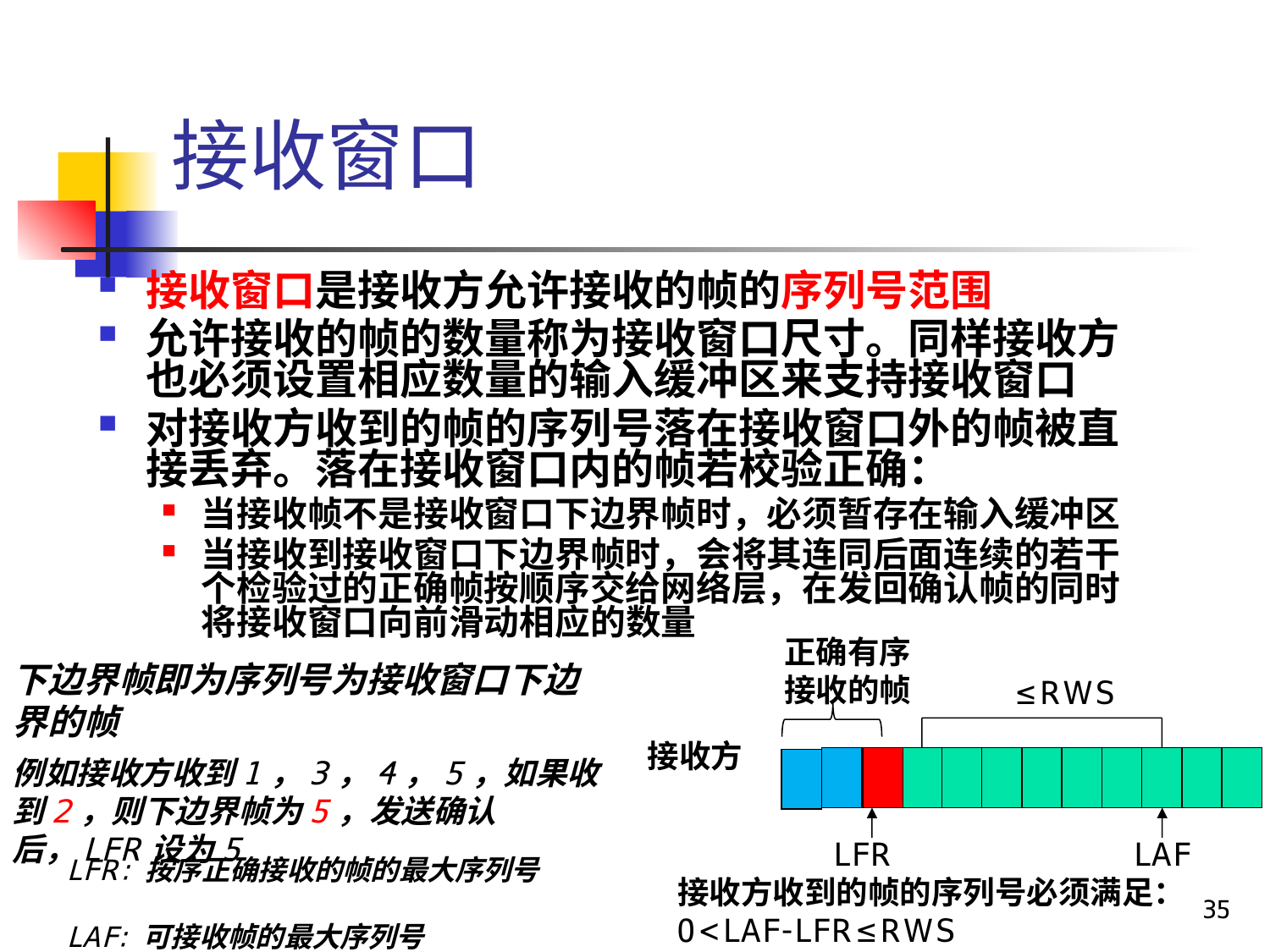

# 接收窗口
接收窗口是接收方允许接收的帧的序列号范围
允许接收的帧的数量称为接收窗口尺寸。同样接收方也必须设置相应数量的输入缓冲区来支持接收窗口
对接收方收到的帧的序列号落在接收窗口外的帧被直接丢弃。落在接收窗口内的帧若校验正确：
当接收帧不是接收窗口下边界帧时，必须暂存在输入缓冲区
当接收到接收窗口下边界帧时，会将其连同后面连续的若干个检验过的正确帧按顺序交给网络层，在发回确认帧的同时将接收窗口向前滑动相应的数量
正确有序接收的帧
下边界帧即为序列号为接收窗口下边界的帧
例如接收方收到1，3，4，5，如果收到2，则下边界帧为5，发送确认后，LFR设为5
≤RWS

接收方

LFR
LAF
LFR: 按序正确接收的帧的最大序列号
LAF: 可接收帧的最大序列号
接收方收到的帧的序列号必须满足：0<LAF-LFR≤RWS
35